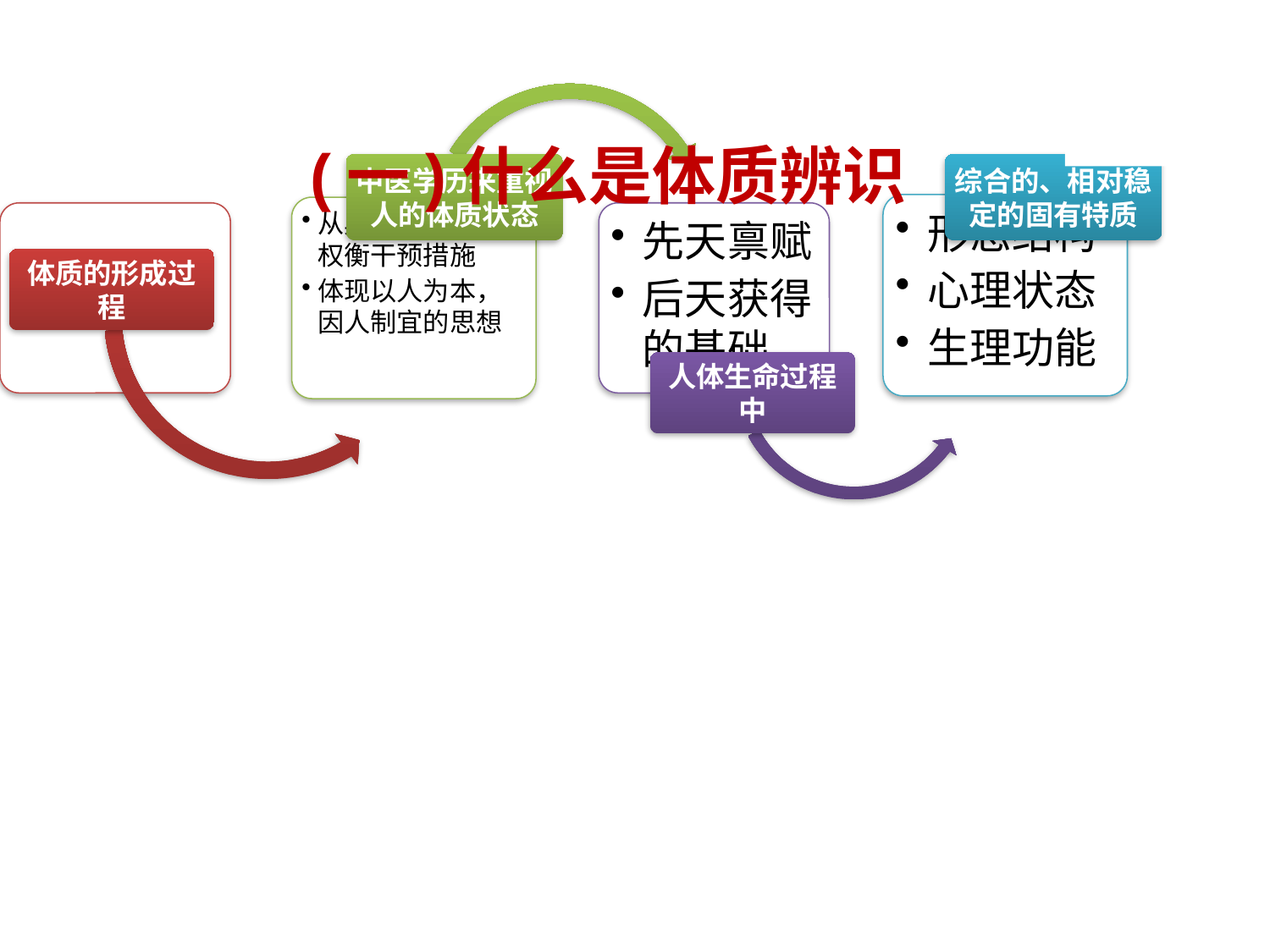

(一)什么是体质辨识

体质的形成过程
从具体的人出发，权衡干预措施
体现以人为本，因人制宜的思想
中医学历来重视人的体质状态
先天禀赋
后天获得的基础
人体生命过程中
形态结构
心理状态
生理功能
综合的、相对稳定的固有特质